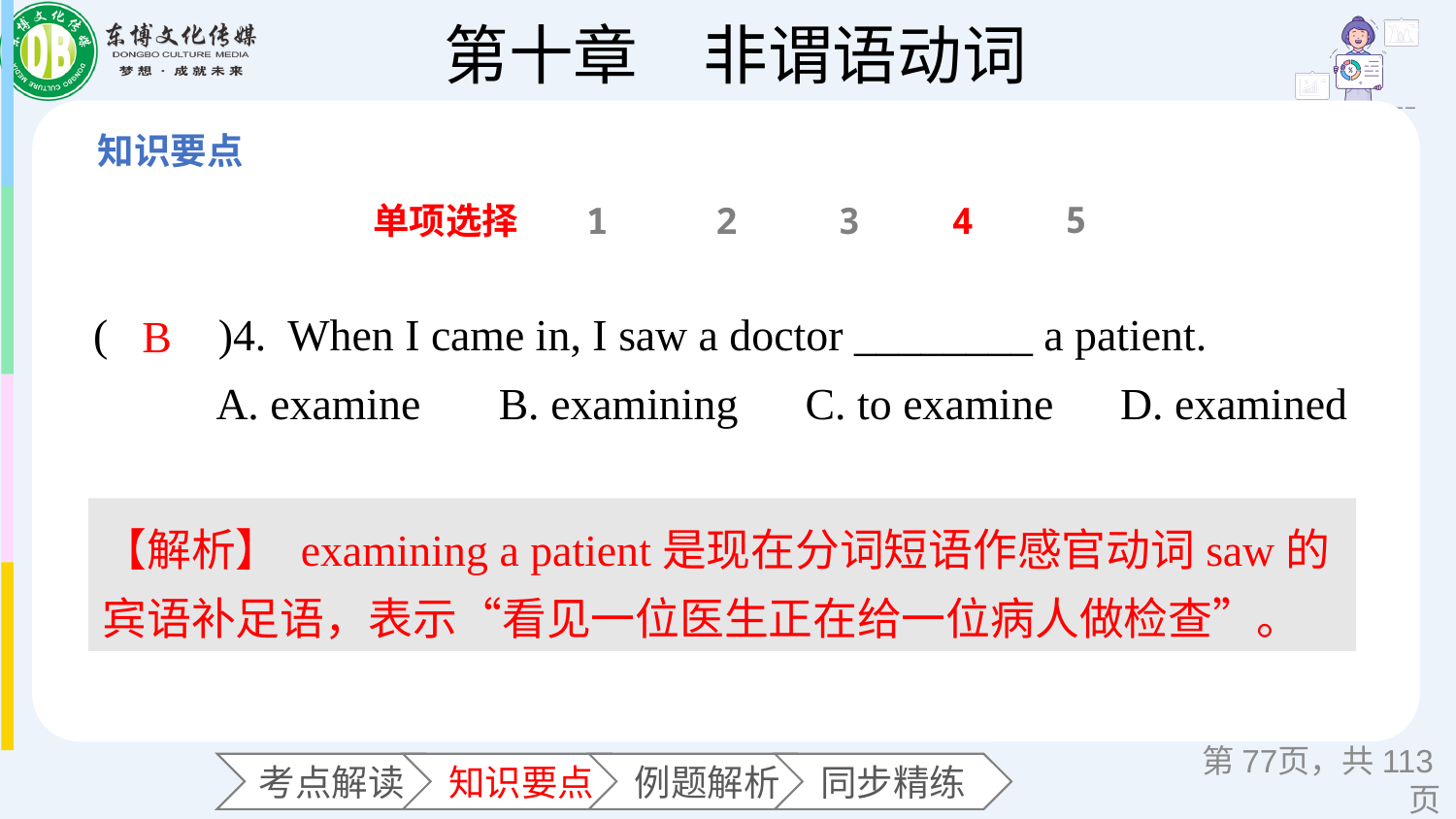

5
单项选择
1
2
3
4
(　　)4.  When I came in, I saw a doctor ________ a patient.
           A. examine       B. examining      C. to examine      D. examined
B
【解析】 examining a patient是现在分词短语作感官动词saw的宾语补足语，表示“看见一位医生正在给一位病人做检查”。
第77页，共113页